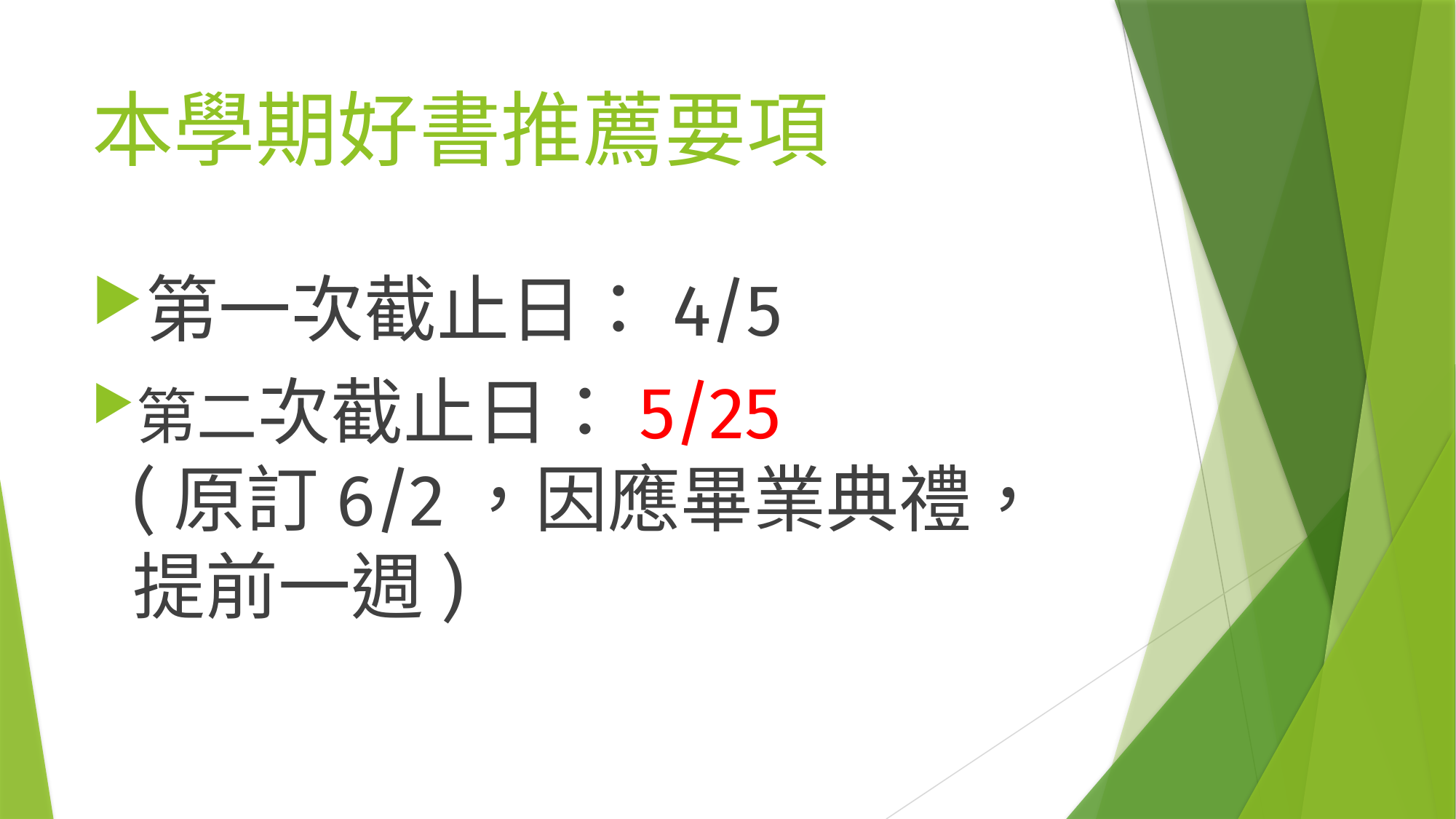

# 本學期好書推薦要項
第一次截止日：4/5
第二次截止日：5/25
(原訂6/2，因應畢業典禮，提前一週)